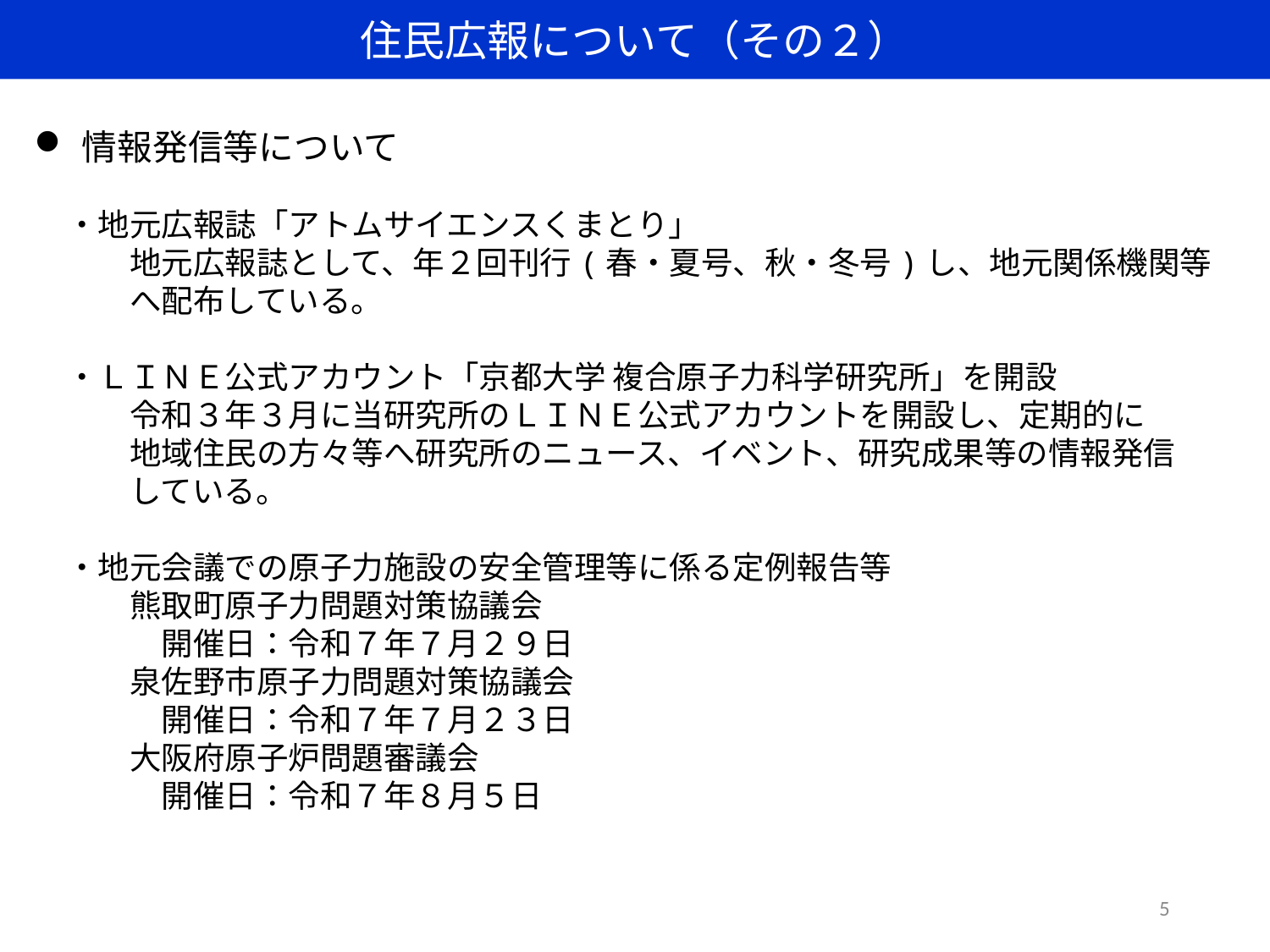

住民広報について（その２）
情報発信等について

　・地元広報誌「アトムサイエンスくまとり」
　　　地元広報誌として、年２回刊行(春・夏号、秋・冬号)し、地元関係機関等
　　　へ配布している。

　・ＬＩＮＥ公式アカウント「京都大学 複合原子力科学研究所」を開設
　　　令和３年３月に当研究所のＬＩＮＥ公式アカウントを開設し、定期的に
　　　地域住民の方々等へ研究所のニュース、イベント、研究成果等の情報発信
　　　している。

　・地元会議での原子力施設の安全管理等に係る定例報告等
　　　熊取町原子力問題対策協議会
　　　　開催日：令和７年７月２９日
　　　泉佐野市原子力問題対策協議会
　　　　開催日：令和７年７月２３日
　　　大阪府原子炉問題審議会
　　　　開催日：令和７年８月５日
5